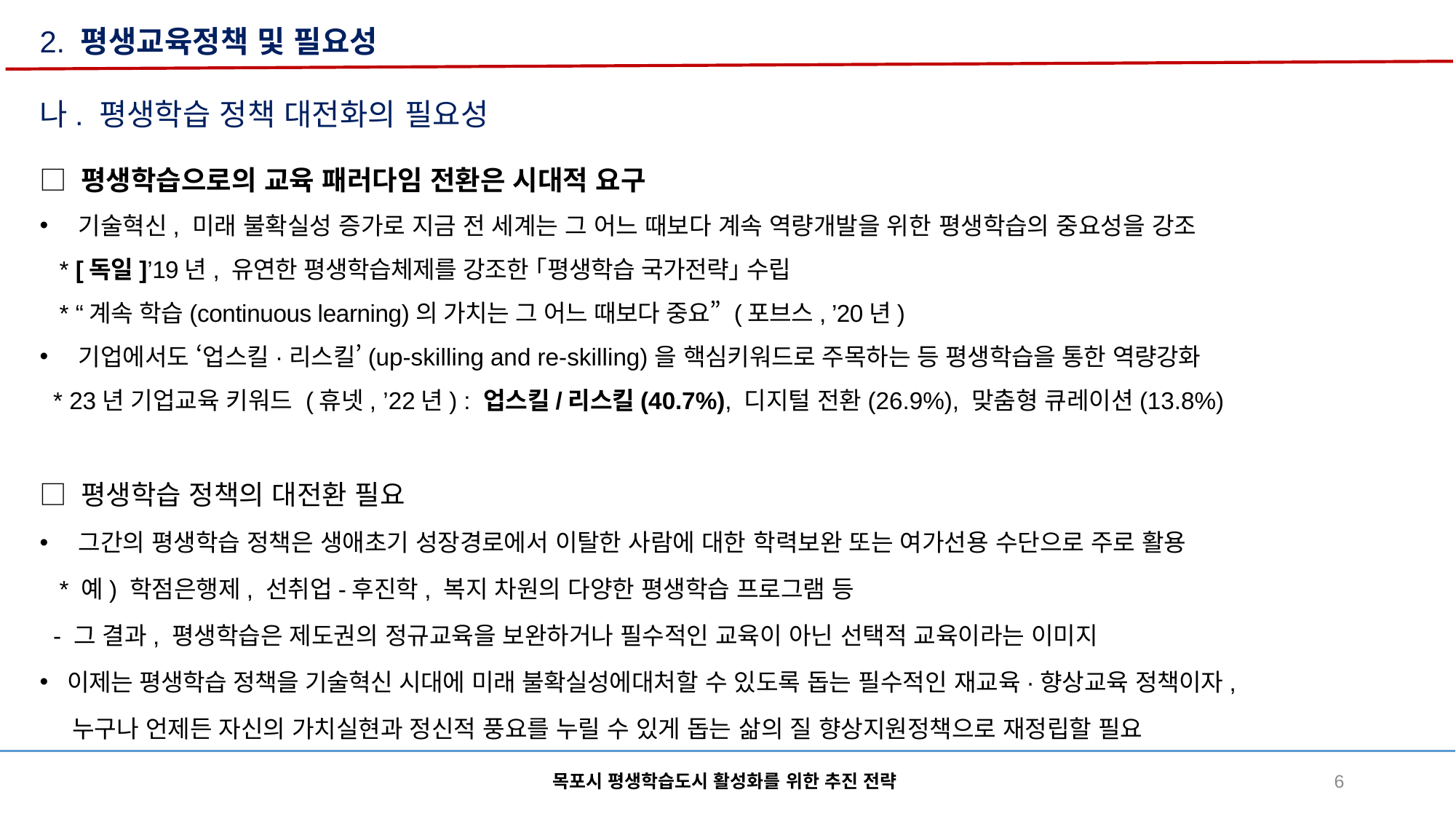

2. 평생교육정책 및 필요성
나. 평생학습 정책 대전화의 필요성
□ 평생학습으로의 교육 패러다임 전환은 시대적 요구
기술혁신, 미래 불확실성 증가로 지금 전 세계는 그 어느 때보다 계속 역량개발을 위한 평생학습의 중요성을 강조
* [독일]’19년, 유연한 평생학습체제를 강조한 ｢평생학습 국가전략｣ 수립
* “계속 학습(continuous learning)의 가치는 그 어느 때보다 중요” (포브스, ’20년)
기업에서도 ‘업스킬·리스킬’(up-skilling and re-skilling)을 핵심키워드로 주목하는 등 평생학습을 통한 역량강화
  * 23년 기업교육 키워드 (휴넷, ’22년) : 업스킬/리스킬(40.7%), 디지털 전환(26.9%), 맞춤형 큐레이션(13.8%)

□ 평생학습 정책의 대전환 필요
그간의 평생학습 정책은 생애초기 성장경로에서 이탈한 사람에 대한 학력보완 또는 여가선용 수단으로 주로 활용
* 예) 학점은행제, 선취업-후진학, 복지 차원의 다양한 평생학습 프로그램 등
  - 그 결과, 평생학습은 제도권의 정규교육을 보완하거나 필수적인 교육이 아닌 선택적 교육이라는 이미지
이제는 평생학습 정책을 기술혁신 시대에 미래 불확실성에대처할 수 있도록 돕는 필수적인 재교육·향상교육 정책이자,
    누구나 언제든 자신의 가치실현과 정신적 풍요를 누릴 수 있게 돕는 삶의 질 향상지원정책으로 재정립할 필요
목포시 평생학습도시 활성화를 위한 추진 전략
6